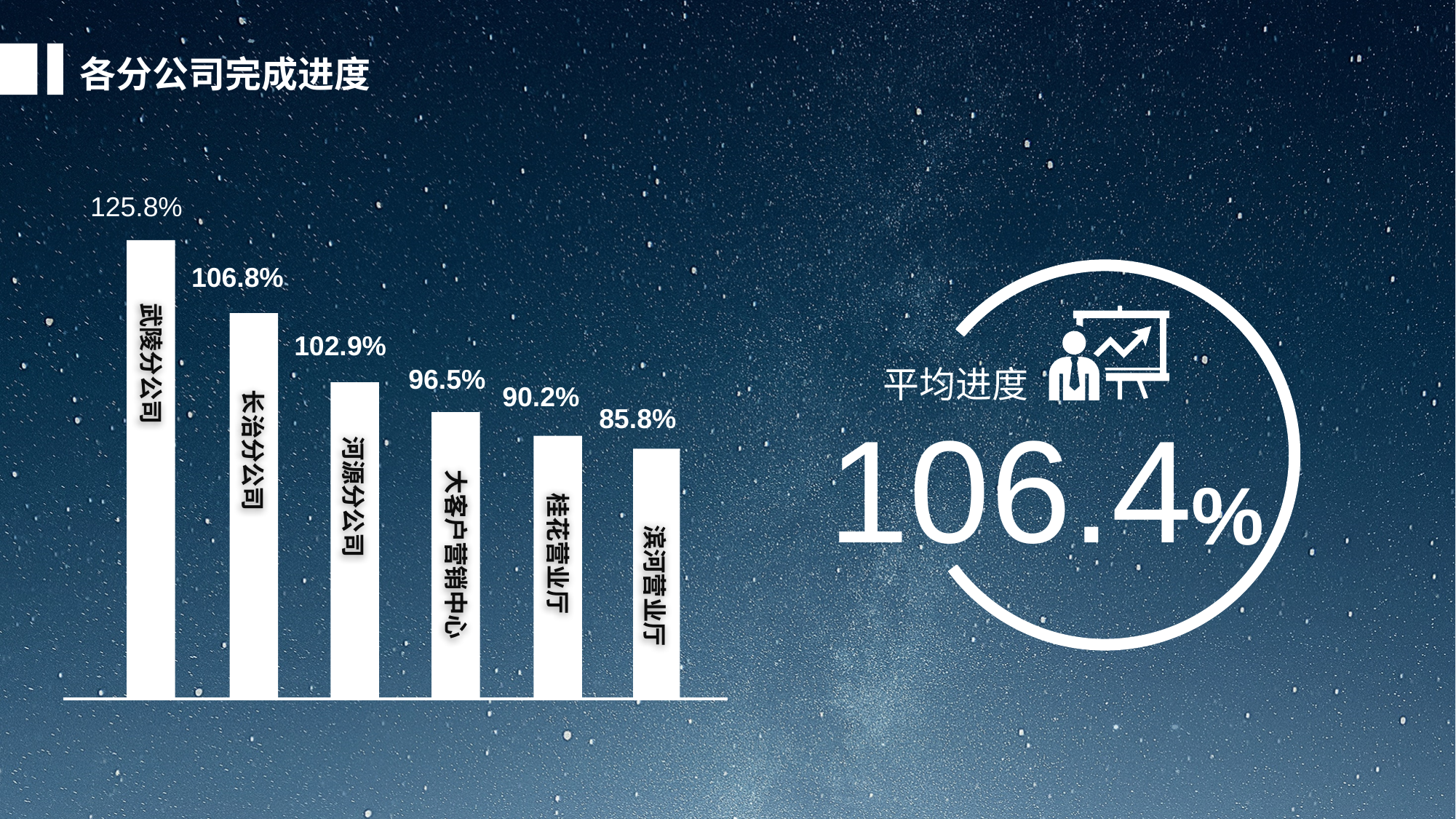

各分公司完成进度
125.8%

106.8%

平均进度
102.9%
96.5%
90.2%
武陵分公司
106.4
%
85.8%
长治分公司
河源分公司
大客户营销中心
桂花营业厅
滨河营业厅